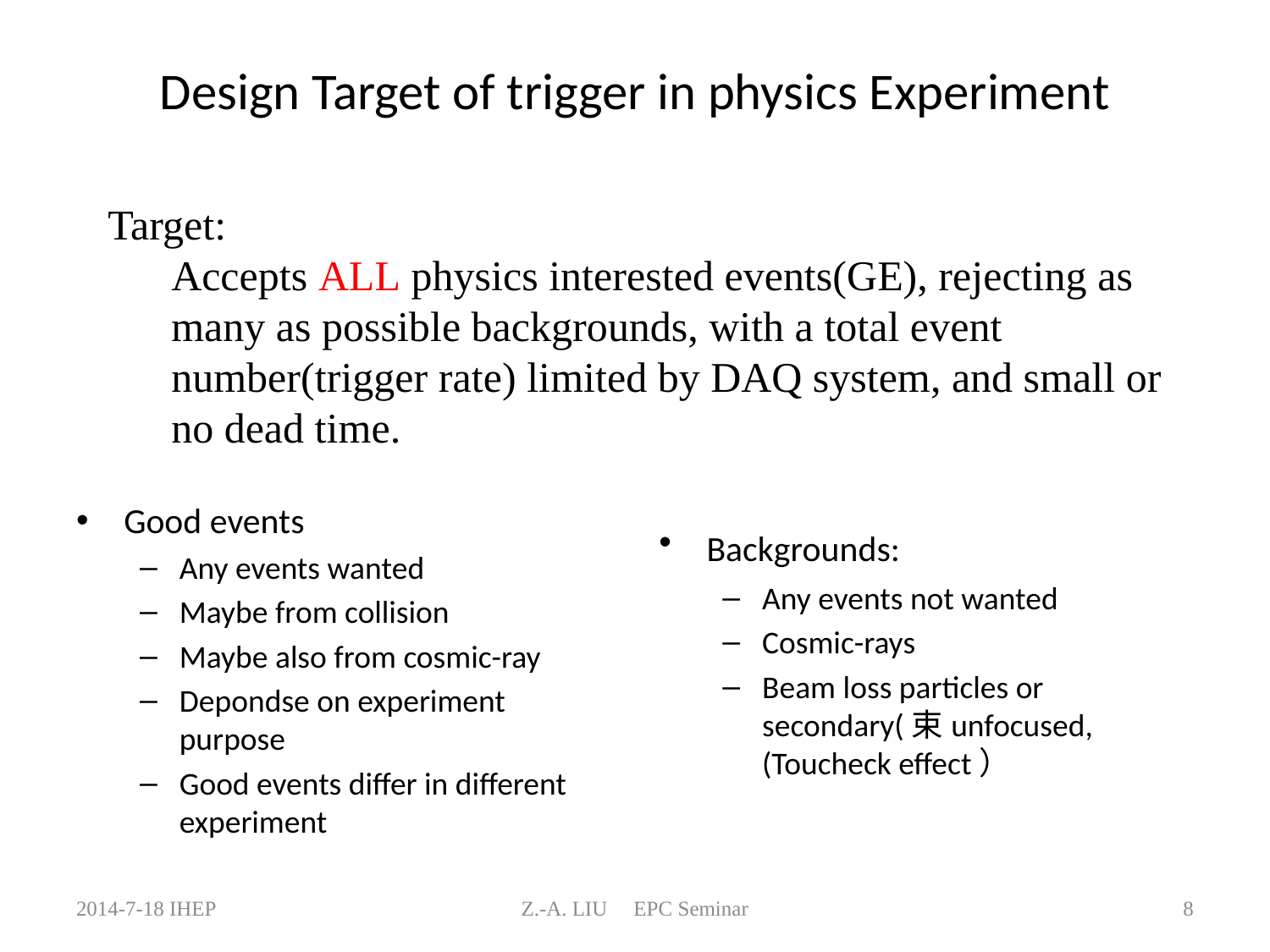

# Design Target of trigger in physics Experiment
Target:
Accepts ALL physics interested events(GE), rejecting as many as possible backgrounds, with a total event number(trigger rate) limited by DAQ system, and small or no dead time.
Good events
Any events wanted
Maybe from collision
Maybe also from cosmic-ray
Depondse on experiment purpose
Good events differ in different experiment

Backgrounds:
Any events not wanted
Cosmic-rays
Beam loss particles or secondary(束unfocused, (Toucheck effect）
2014-7-18 IHEP
Z.-A. LIU     EPC Seminar
8